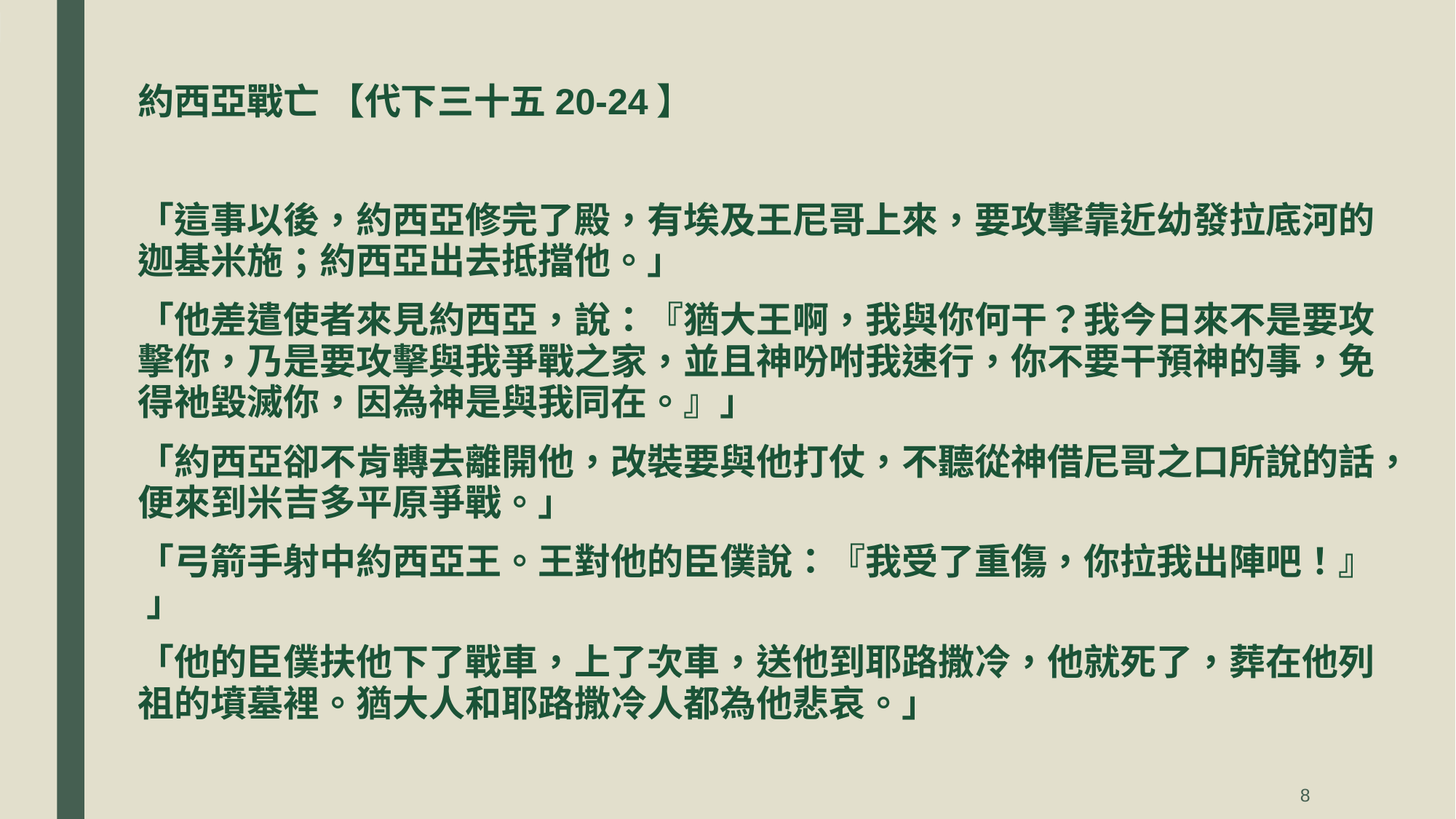

約西亞戰亡 【代下三十五20-24】

「這事以後，約西亞修完了殿，有埃及王尼哥上來，要攻擊靠近幼發拉底河的迦基米施；約西亞出去抵擋他。」
「他差遣使者來見約西亞，說：『猶大王啊，我與你何干？我今日來不是要攻擊你，乃是要攻擊與我爭戰之家，並且神吩咐我速行，你不要干預神的事，免得祂毀滅你，因為神是與我同在。』」
「約西亞卻不肯轉去離開他，改裝要與他打仗，不聽從神借尼哥之口所說的話，便來到米吉多平原爭戰。」
「弓箭手射中約西亞王。王對他的臣僕說：『我受了重傷，你拉我出陣吧！』 」
「他的臣僕扶他下了戰車，上了次車，送他到耶路撒冷，他就死了，葬在他列祖的墳墓裡。猶大人和耶路撒冷人都為他悲哀。」

8